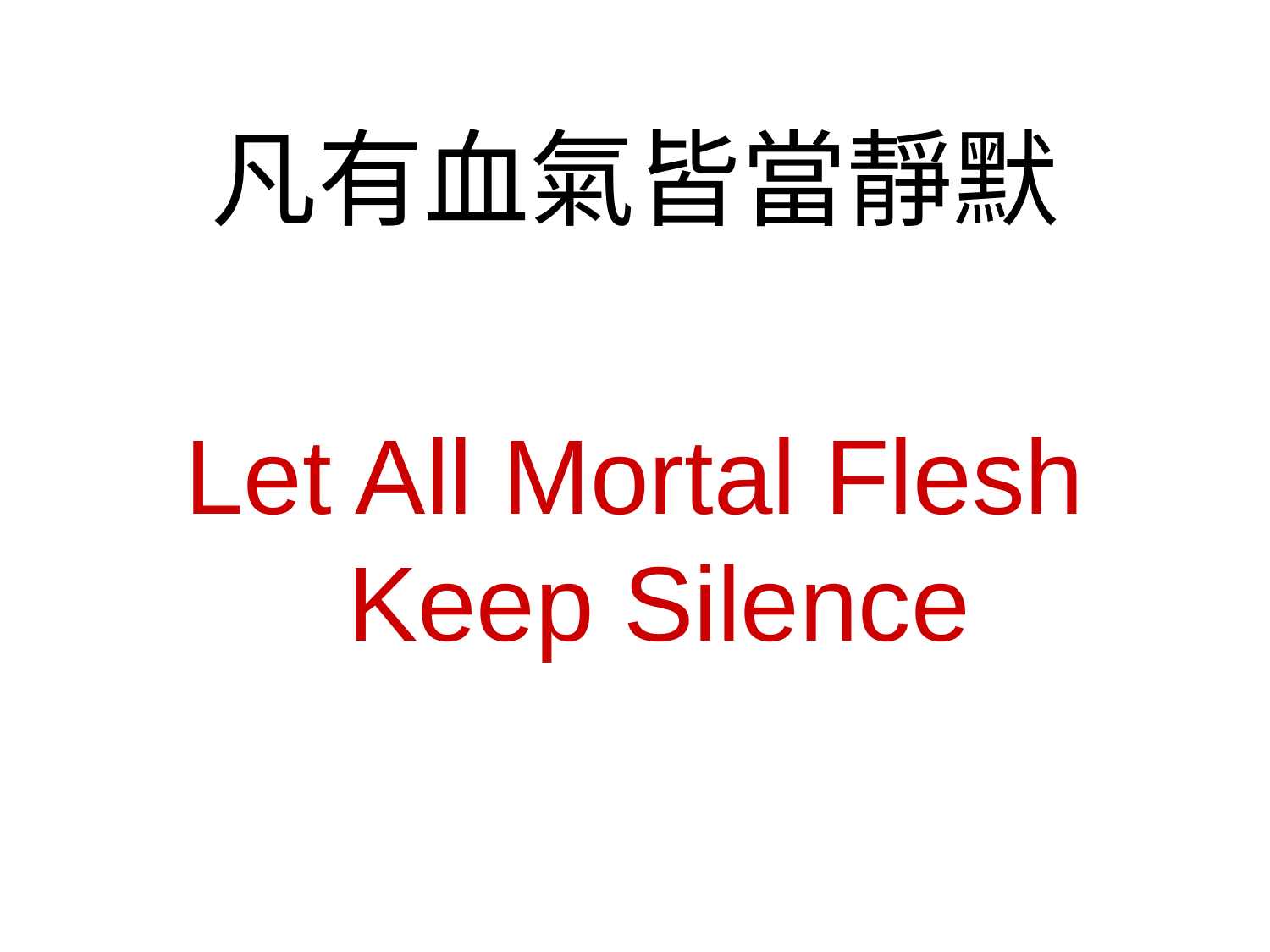

凡有血氣皆當靜默

Let All Mortal Flesh Keep Silence